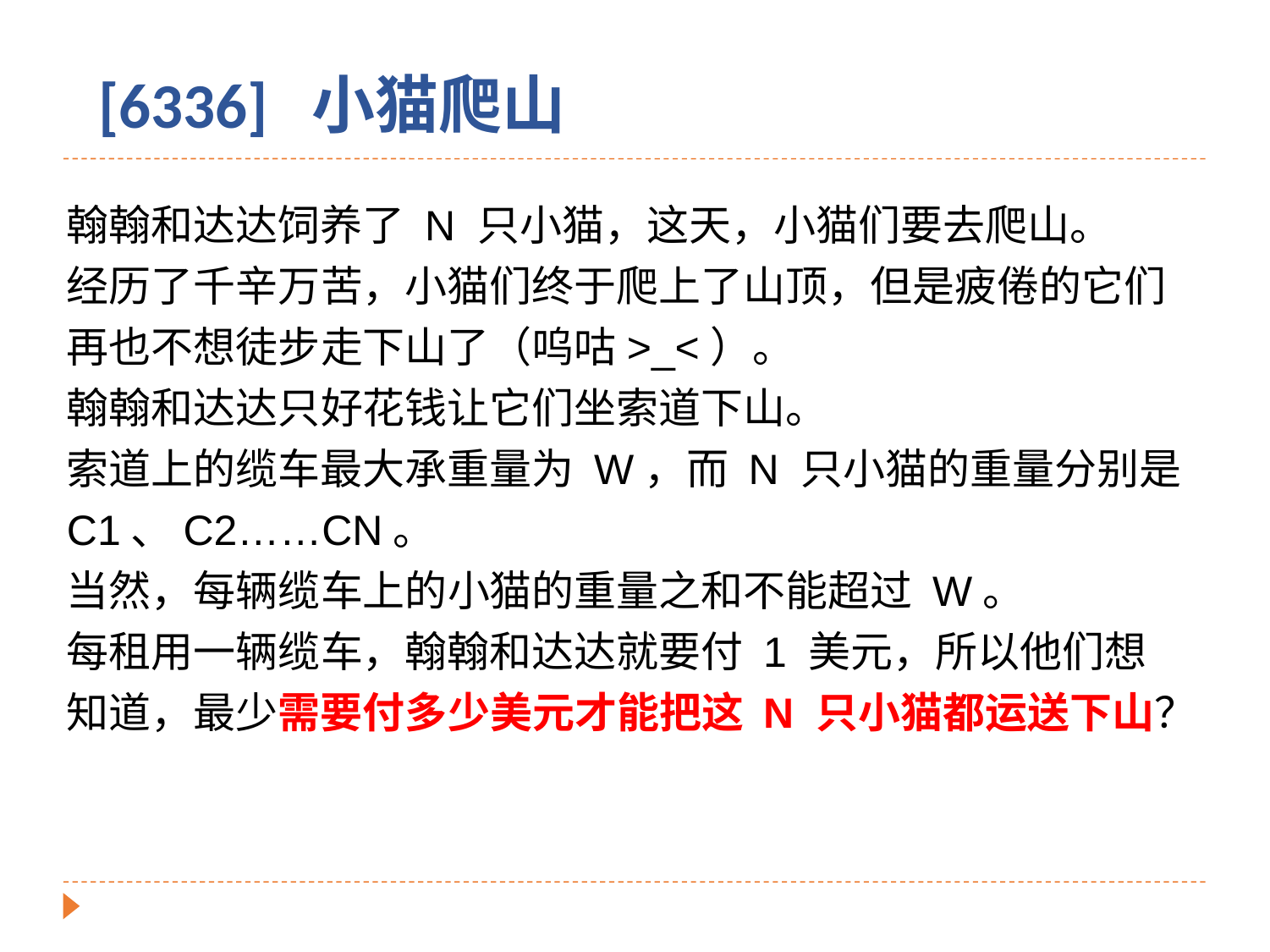

[6336]  小猫爬山
翰翰和达达饲养了 N 只小猫，这天，小猫们要去爬山。
经历了千辛万苦，小猫们终于爬上了山顶，但是疲倦的它们再也不想徒步走下山了（呜咕>_<）。
翰翰和达达只好花钱让它们坐索道下山。
索道上的缆车最大承重量为 W，而 N 只小猫的重量分别是 C1、C2……CN。
当然，每辆缆车上的小猫的重量之和不能超过 W。
每租用一辆缆车，翰翰和达达就要付 1 美元，所以他们想知道，最少需要付多少美元才能把这 N 只小猫都运送下山？